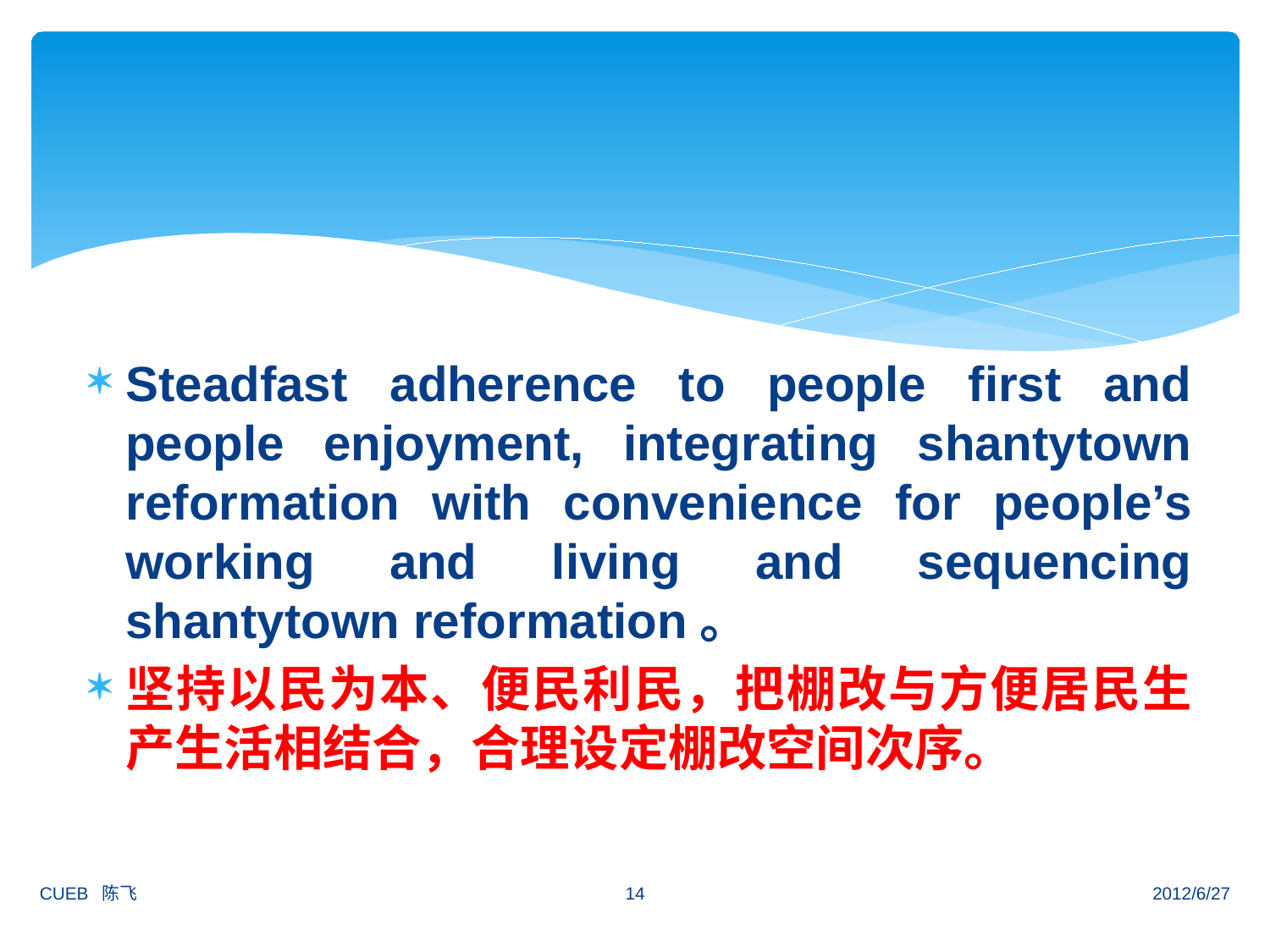

#
Steadfast adherence to people first and people enjoyment, integrating shantytown reformation with convenience for people’s working and living and sequencing shantytown reformation。
坚持以民为本、便民利民，把棚改与方便居民生产生活相结合，合理设定棚改空间次序。
14
CUEB  陈飞
2012/6/27